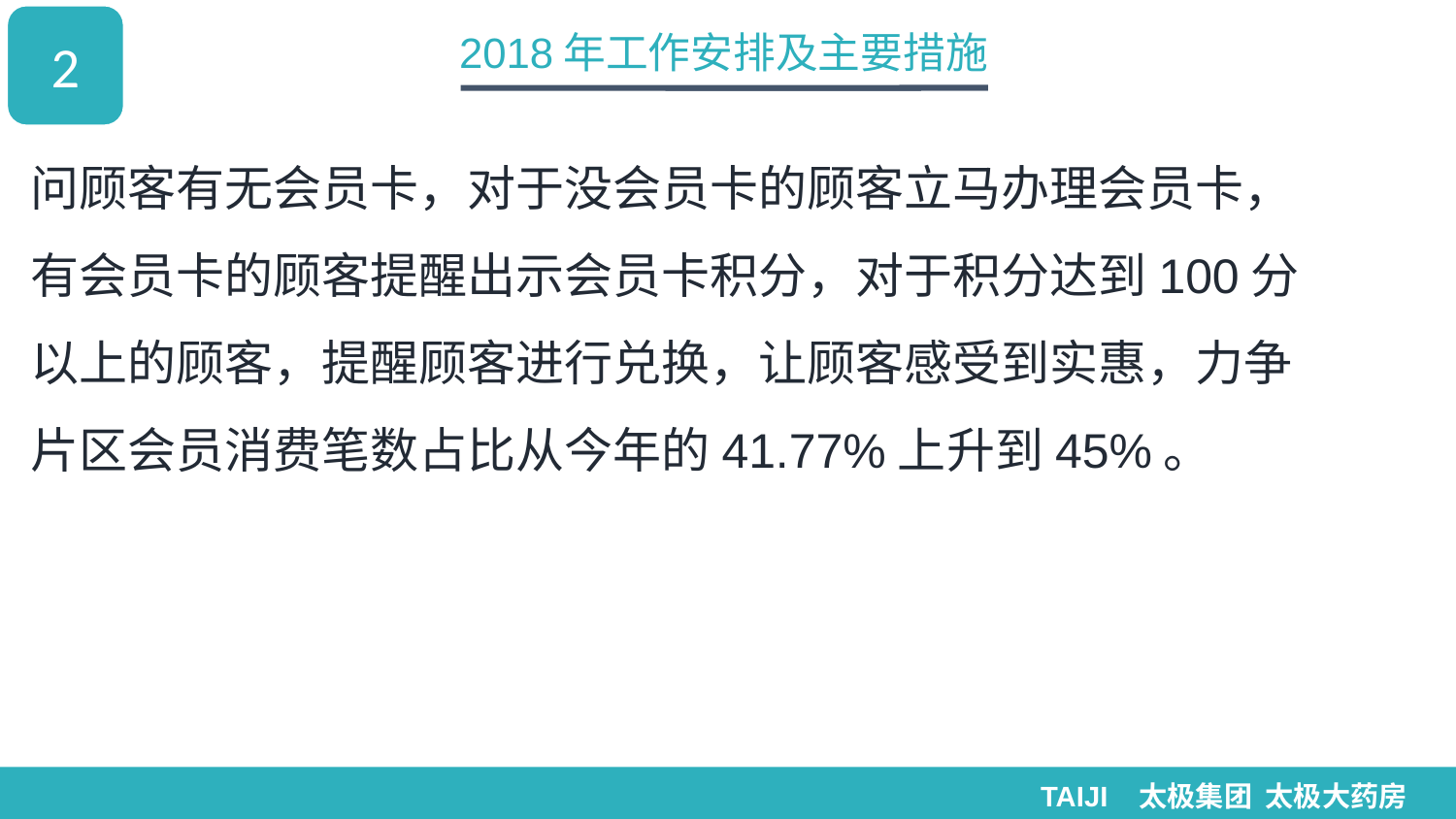

2
2018年工作安排及主要措施
问顾客有无会员卡，对于没会员卡的顾客立马办理会员卡，有会员卡的顾客提醒出示会员卡积分，对于积分达到100分以上的顾客，提醒顾客进行兑换，让顾客感受到实惠，力争片区会员消费笔数占比从今年的41.77%上升到45%。

TAIJI   太极集团  太极大药房